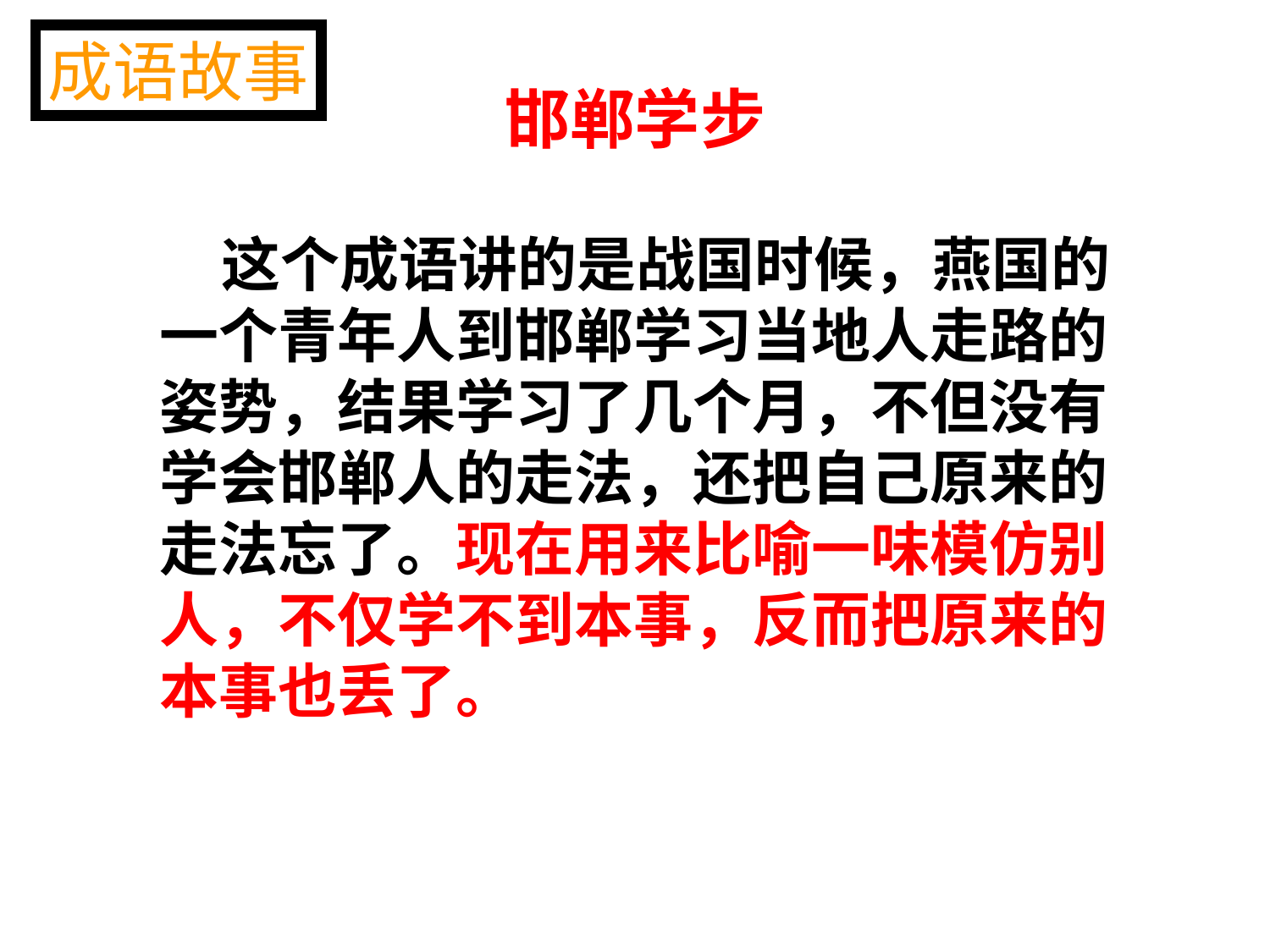

邯郸学步
成语故事
       这个成语讲的是战国时候，燕国的一个青年人到邯郸学习当地人走路的姿势，结果学习了几个月，不但没有学会邯郸人的走法，还把自己原来的走法忘了。现在用来比喻一味模仿别人，不仅学不到本事，反而把原来的本事也丢了。